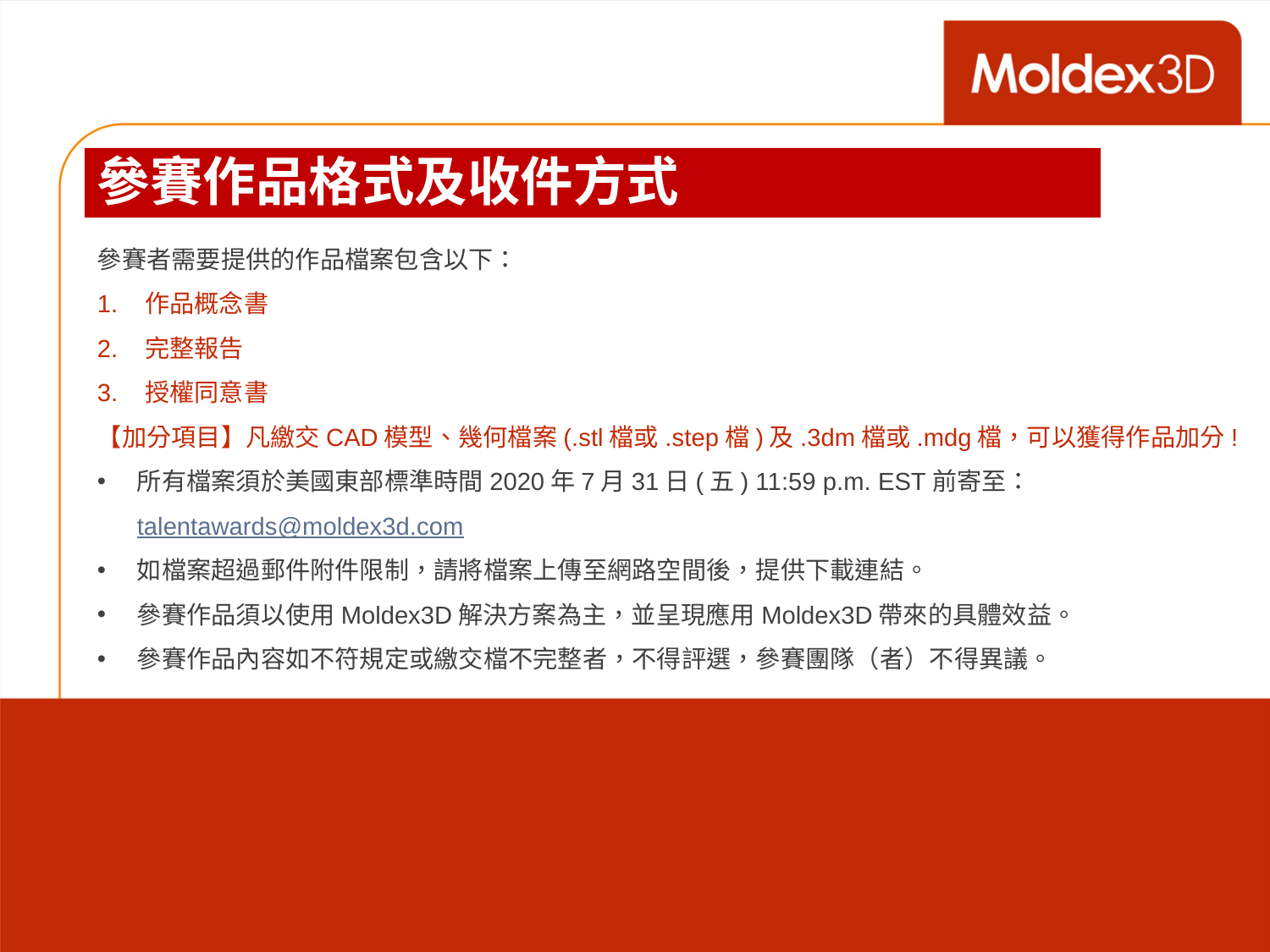

# 參賽作品格式及收件方式
參賽者需要提供的作品檔案包含以下：
作品概念書
完整報告
授權同意書
【加分項目】凡繳交CAD模型、幾何檔案(.stl檔或.step檔)及.3dm檔或.mdg檔，可以獲得作品加分!
所有檔案須於美國東部標準時間2020年7月31日(五) 11:59 p.m. EST前寄至：talentawards@moldex3d.com
如檔案超過郵件附件限制，請將檔案上傳至網路空間後，提供下載連結。
參賽作品須以使用Moldex3D解決方案為主，並呈現應用Moldex3D帶來的具體效益。
參賽作品內容如不符規定或繳交檔不完整者，不得評選，參賽團隊（者）不得異議。